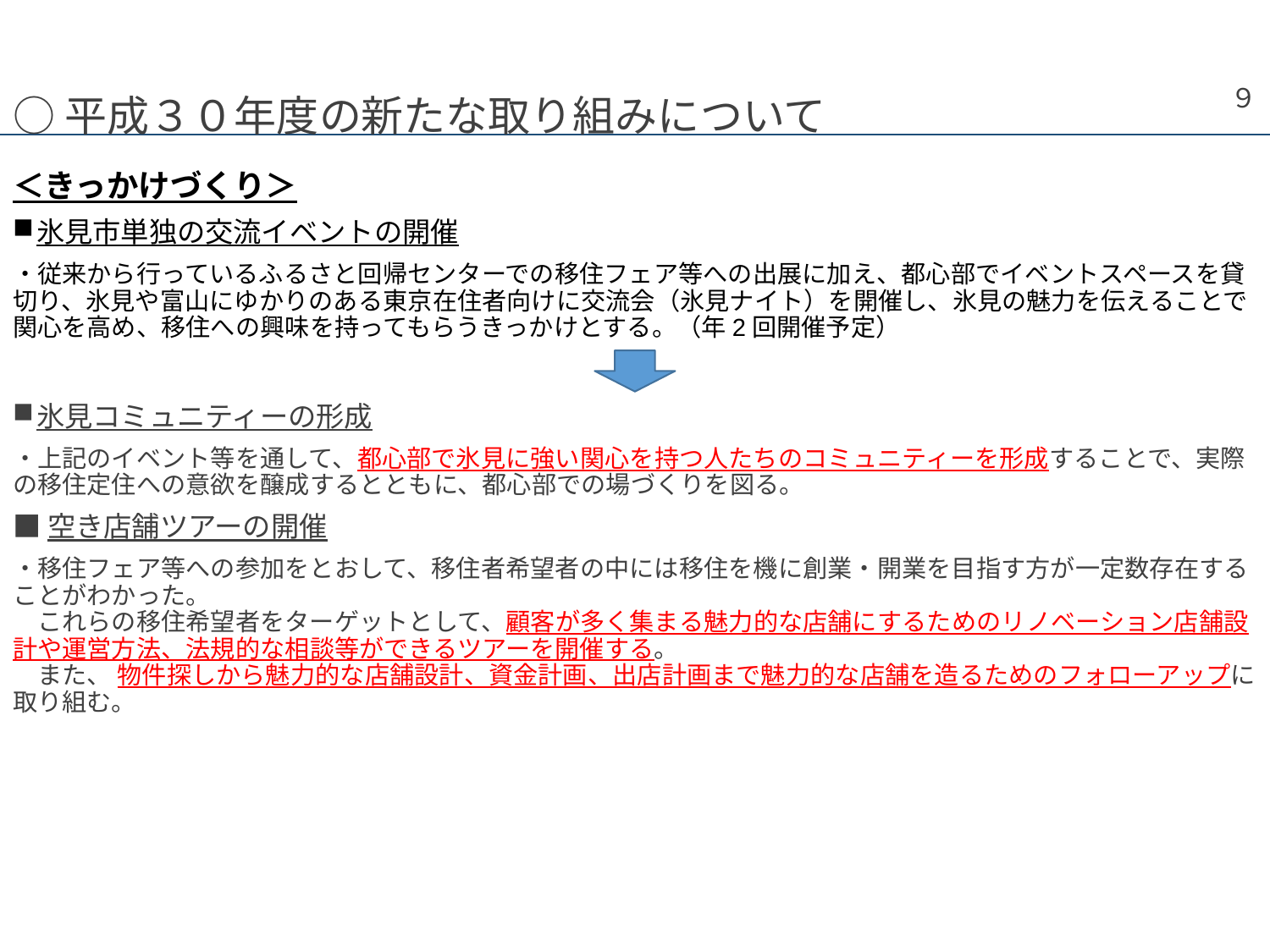

９
○平成３０年度の新たな取り組みについて
＜きっかけづくり＞
氷見市単独の交流イベントの開催
・従来から行っているふるさと回帰センターでの移住フェア等への出展に加え、都心部でイベントスペースを貸切り、氷見や富山にゆかりのある東京在住者向けに交流会（氷見ナイト）を開催し、氷見の魅力を伝えることで関心を高め、移住への興味を持ってもらうきっかけとする。（年2回開催予定）

氷見コミュニティーの形成
・上記のイベント等を通して、都心部で氷見に強い関心を持つ人たちのコミュニティーを形成することで、実際の移住定住への意欲を醸成するとともに、都心部での場づくりを図る。
■空き店舗ツアーの開催
・移住フェア等への参加をとおして、移住者希望者の中には移住を機に創業・開業を目指す方が一定数存在することがわかった。
　これらの移住希望者をターゲットとして、顧客が多く集まる魅力的な店舗にするためのリノベーション店舗設計や運営方法、法規的な相談等ができるツアーを開催する。
　また、 物件探しから魅力的な店舗設計、資金計画、出店計画まで魅力的な店舗を造るためのフォローアップに取り組む。